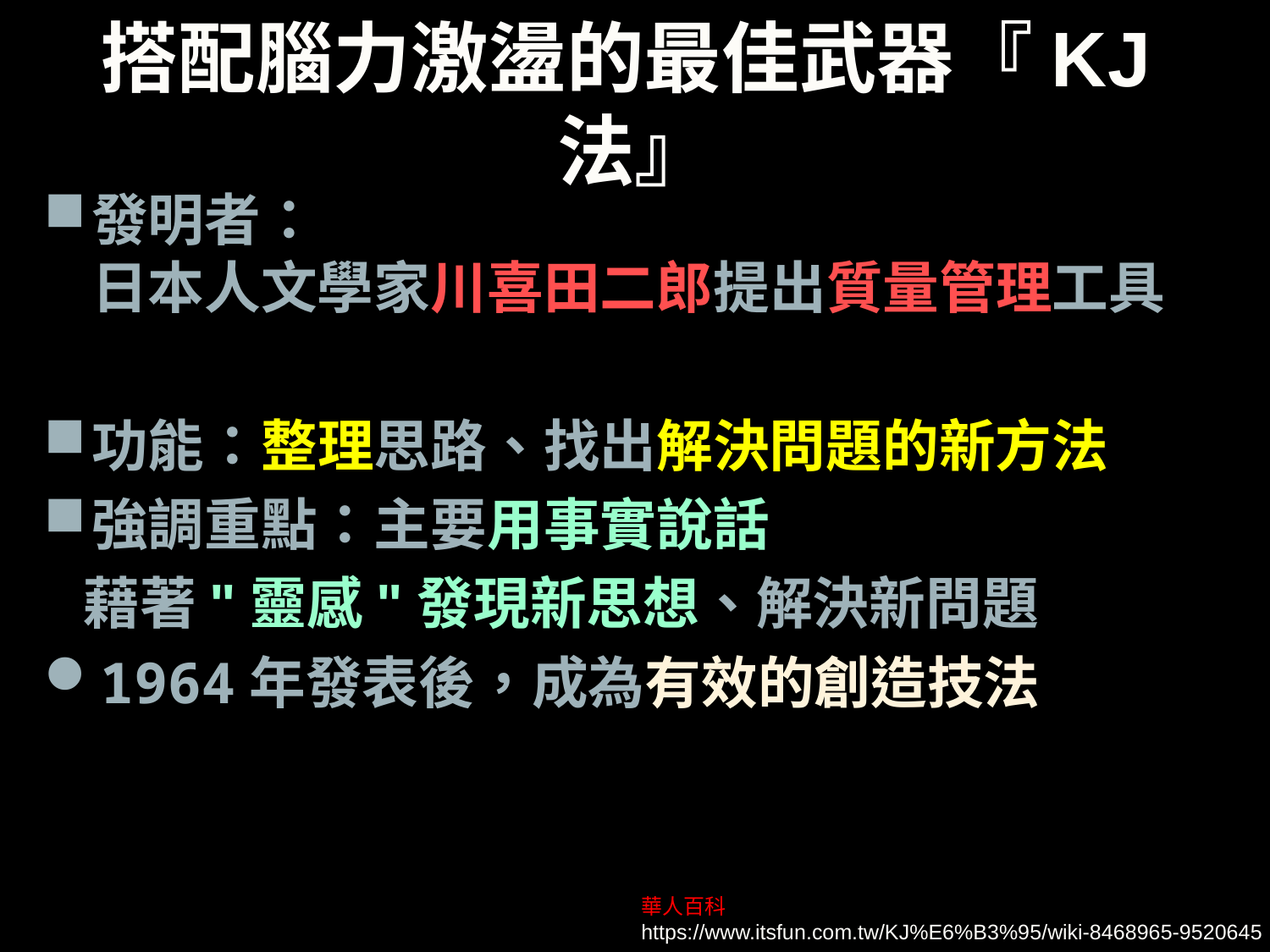

# 搭配腦力激盪的最佳武器『KJ法』
發明者：
日本人文學家川喜田二郎提出質量管理工具

功能：整理思路、找出解決問題的新方法
強調重點：主要用事實說話
  藉著"靈感"發現新思想、解決新問題
1964年發表後，成為有效的創造技法

華人百科
https://www.itsfun.com.tw/KJ%E6%B3%95/wiki-8468965-9520645